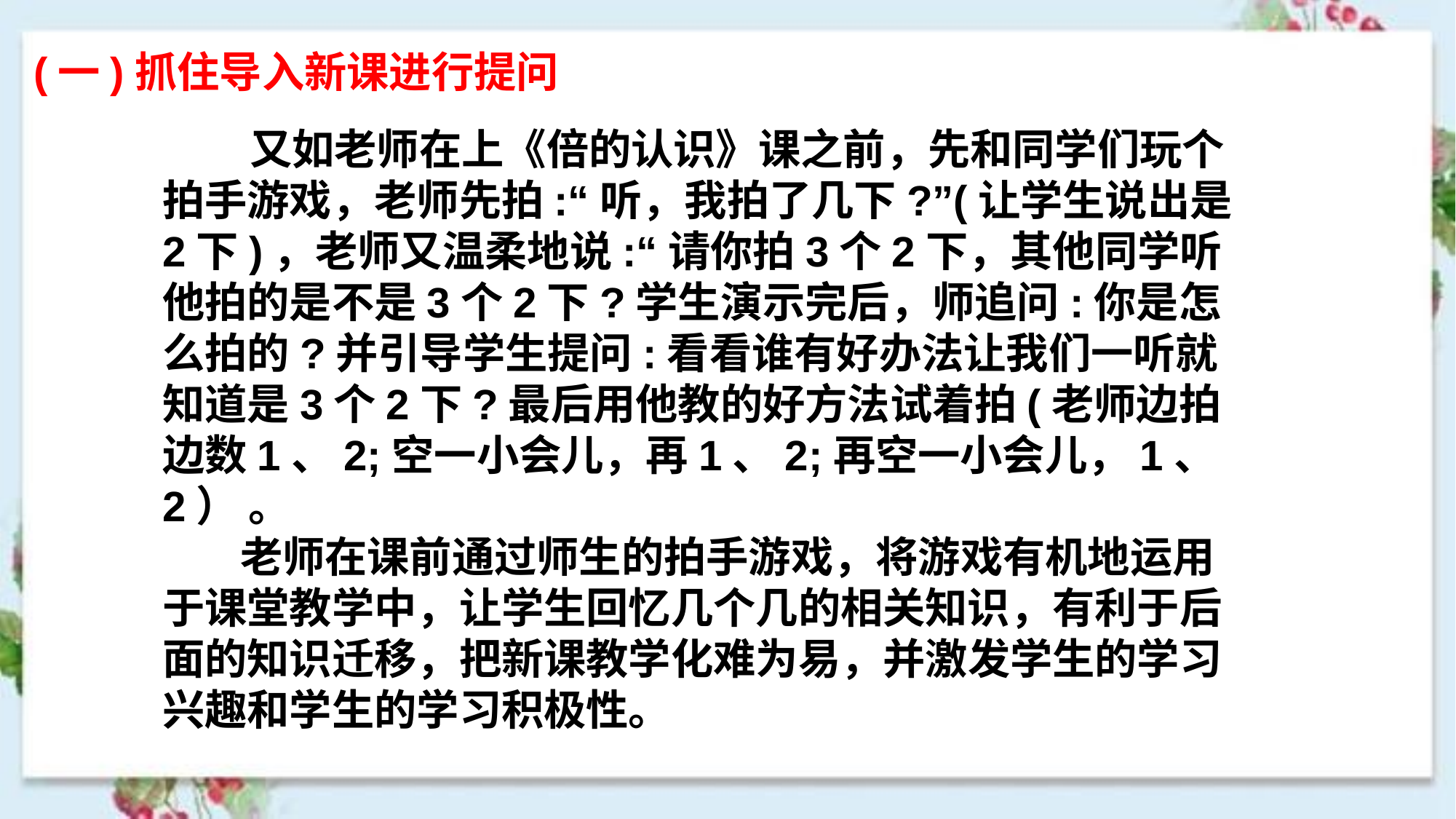

(一)抓住导入新课进行提问
        又如老师在上《倍的认识》课之前，先和同学们玩个拍手游戏，老师先拍:“听，我拍了几下?”(让学生说出是2下)，老师又温柔地说:“请你拍3个2下，其他同学听他拍的是不是3个2下?学生演示完后，师追问:你是怎么拍的?并引导学生提问:看看谁有好办法让我们一听就知道是3个2下?最后用他教的好方法试着拍(老师边拍边数1、2;空一小会儿，再1、2;再空一小会儿，1、2） 。
       老师在课前通过师生的拍手游戏，将游戏有机地运用于课堂教学中，让学生回忆几个几的相关知识，有利于后面的知识迁移，把新课教学化难为易，并激发学生的学习兴趣和学生的学习积极性。